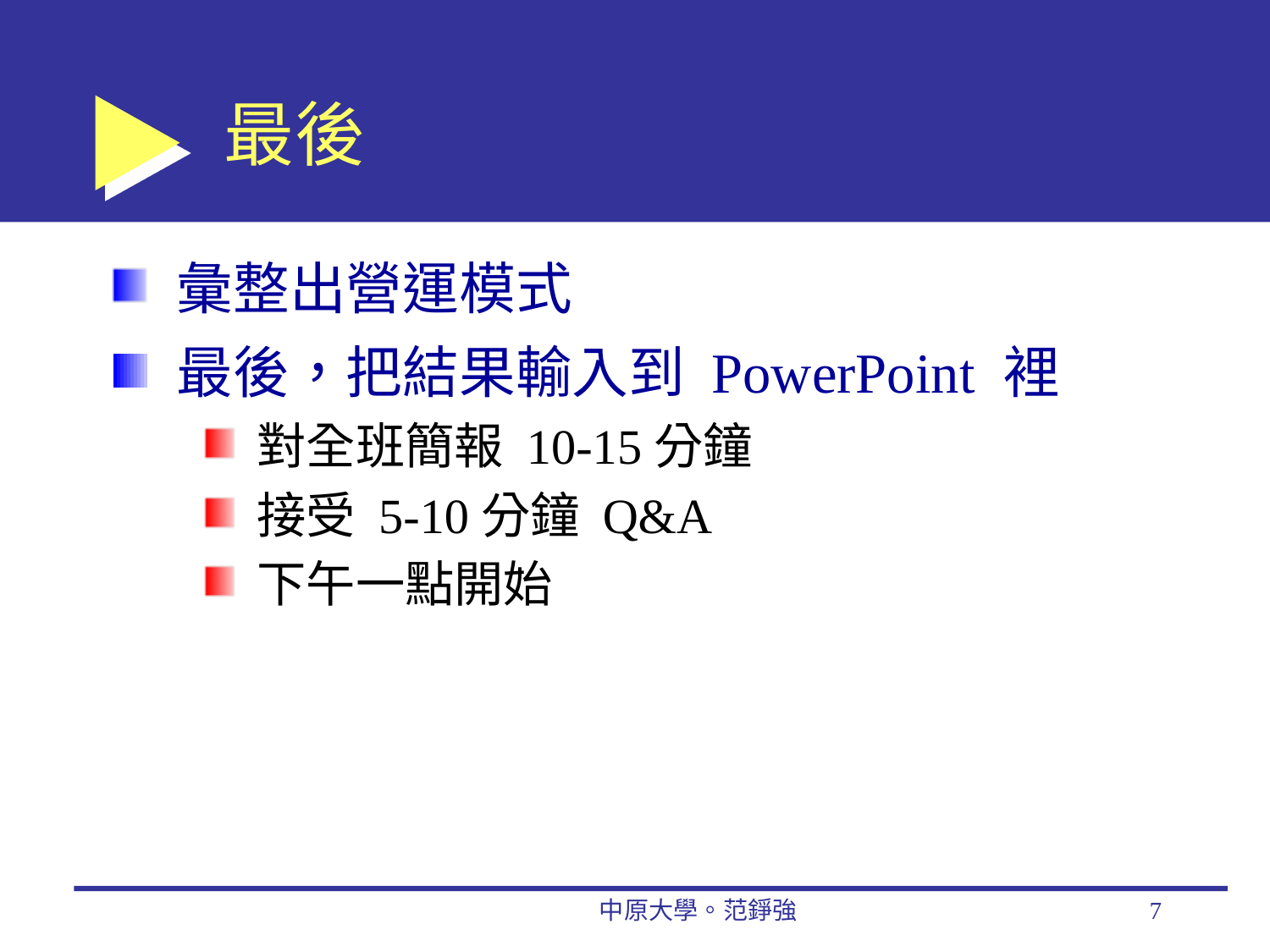

# 最後
彙整出營運模式
最後，把結果輸入到 PowerPoint 裡
對全班簡報 10-15分鐘
接受 5-10分鐘 Q&A
下午一點開始
中原大學。范錚強
7